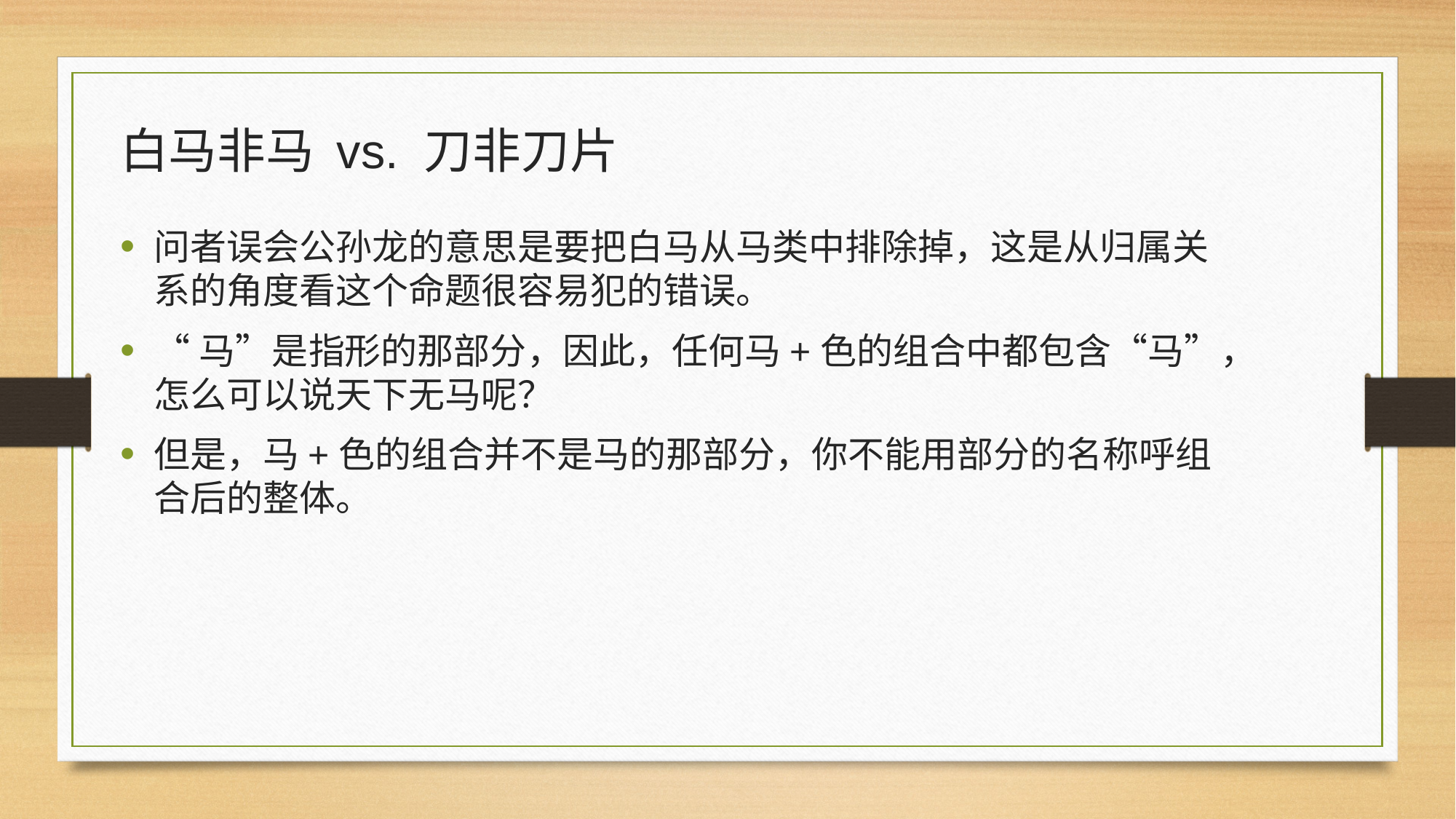

白马非马 vs. 刀非刀片
问者误会公孙龙的意思是要把白马从马类中排除掉，这是从归属关系的角度看这个命题很容易犯的错误。
“马”是指形的那部分，因此，任何马+色的组合中都包含“马”，怎么可以说天下无马呢？
但是，马+色的组合并不是马的那部分，你不能用部分的名称呼组合后的整体。